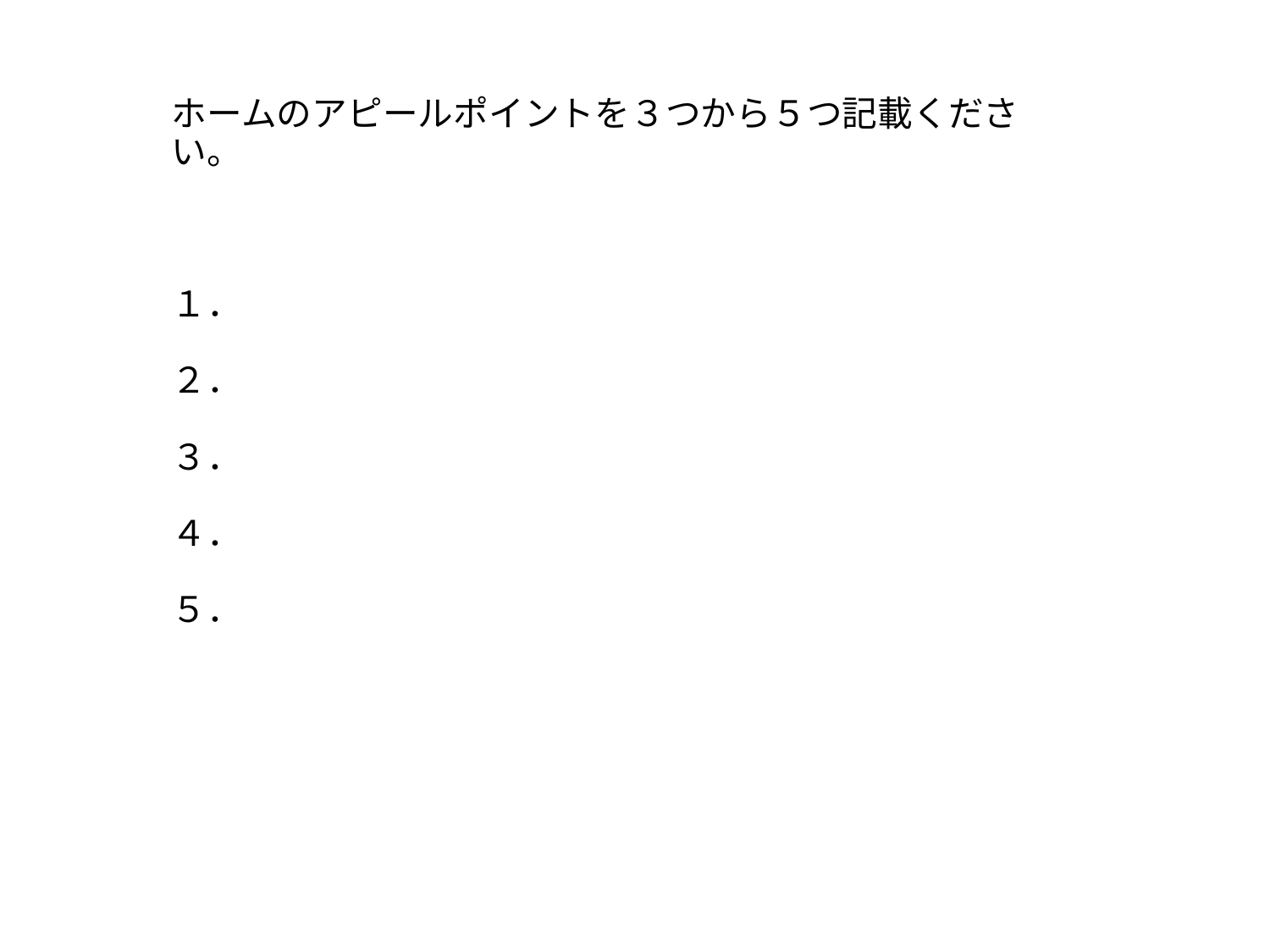

# ホームのアピールポイントを３つから５つ記載ください。 １． ２． ３． ４． ５．